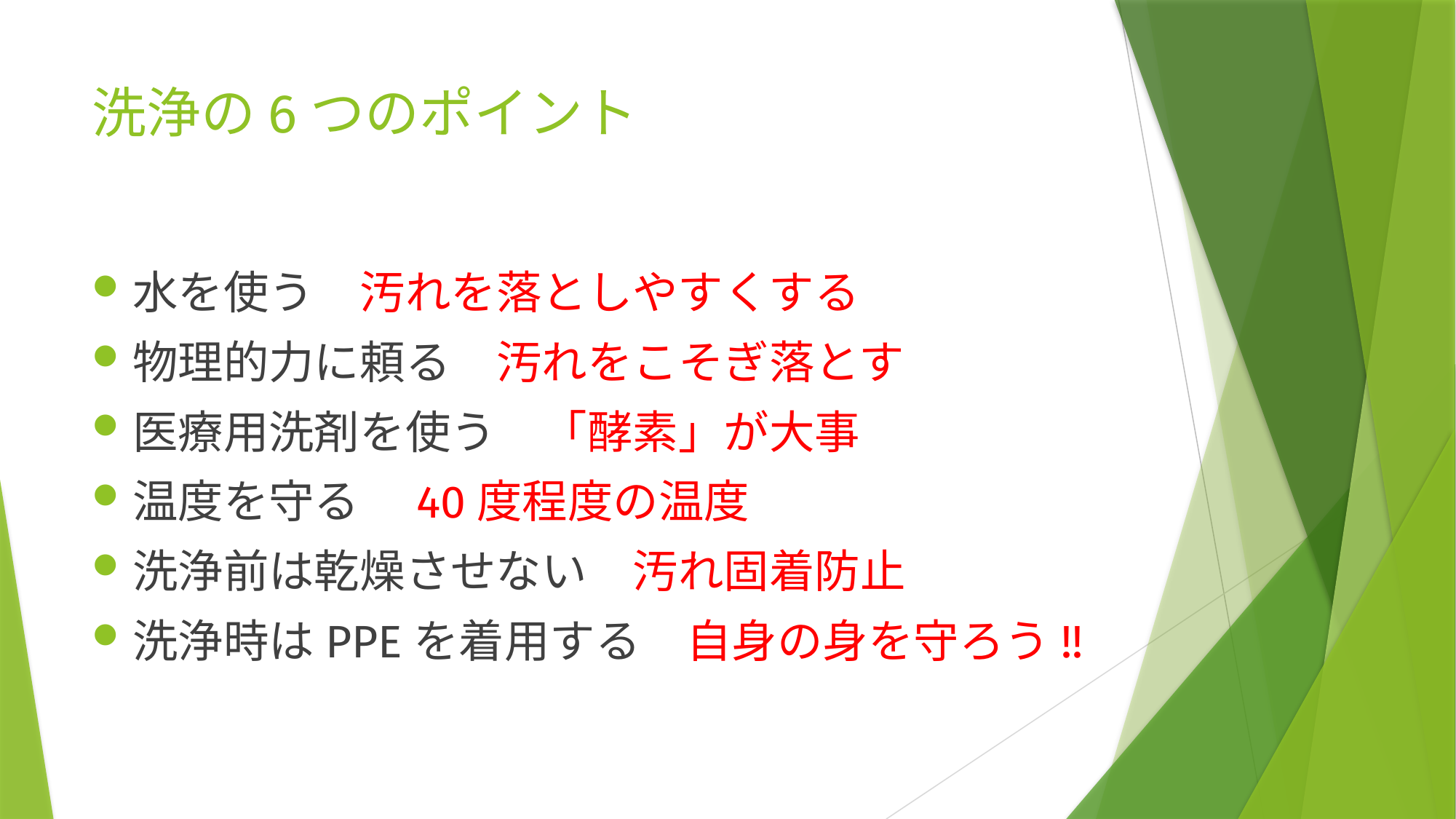

# 洗浄の6つのポイント
水を使う　汚れを落としやすくする
物理的力に頼る　汚れをこそぎ落とす
医療用洗剤を使う　「酵素」が大事
温度を守る　40度程度の温度
洗浄前は乾燥させない　汚れ固着防止
洗浄時はPPEを着用する　自身の身を守ろう!!